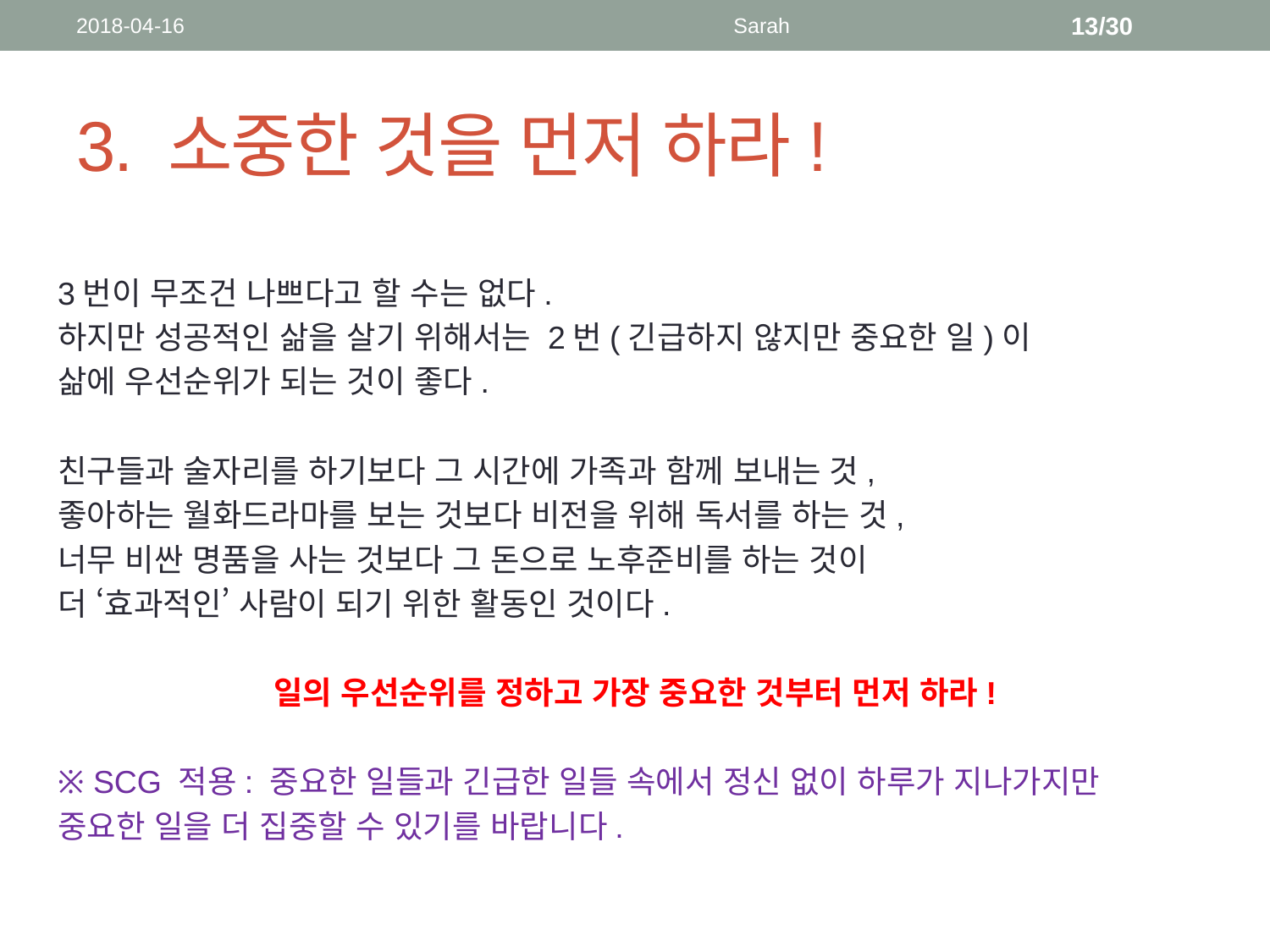

2018-04-16
Sarah
13/30
# 3. 소중한 것을 먼저 하라!

3번이 무조건 나쁘다고 할 수는 없다.
하지만 성공적인 삶을 살기 위해서는 2번(긴급하지 않지만 중요한 일)이
삶에 우선순위가 되는 것이 좋다.

친구들과 술자리를 하기보다 그 시간에 가족과 함께 보내는 것,
좋아하는 월화드라마를 보는 것보다 비전을 위해 독서를 하는 것,
너무 비싼 명품을 사는 것보다 그 돈으로 노후준비를 하는 것이
더 ‘효과적인’ 사람이 되기 위한 활동인 것이다.

일의 우선순위를 정하고 가장 중요한 것부터 먼저 하라!

※ SCG 적용: 중요한 일들과 긴급한 일들 속에서 정신 없이 하루가 지나가지만
중요한 일을 더 집중할 수 있기를 바랍니다.